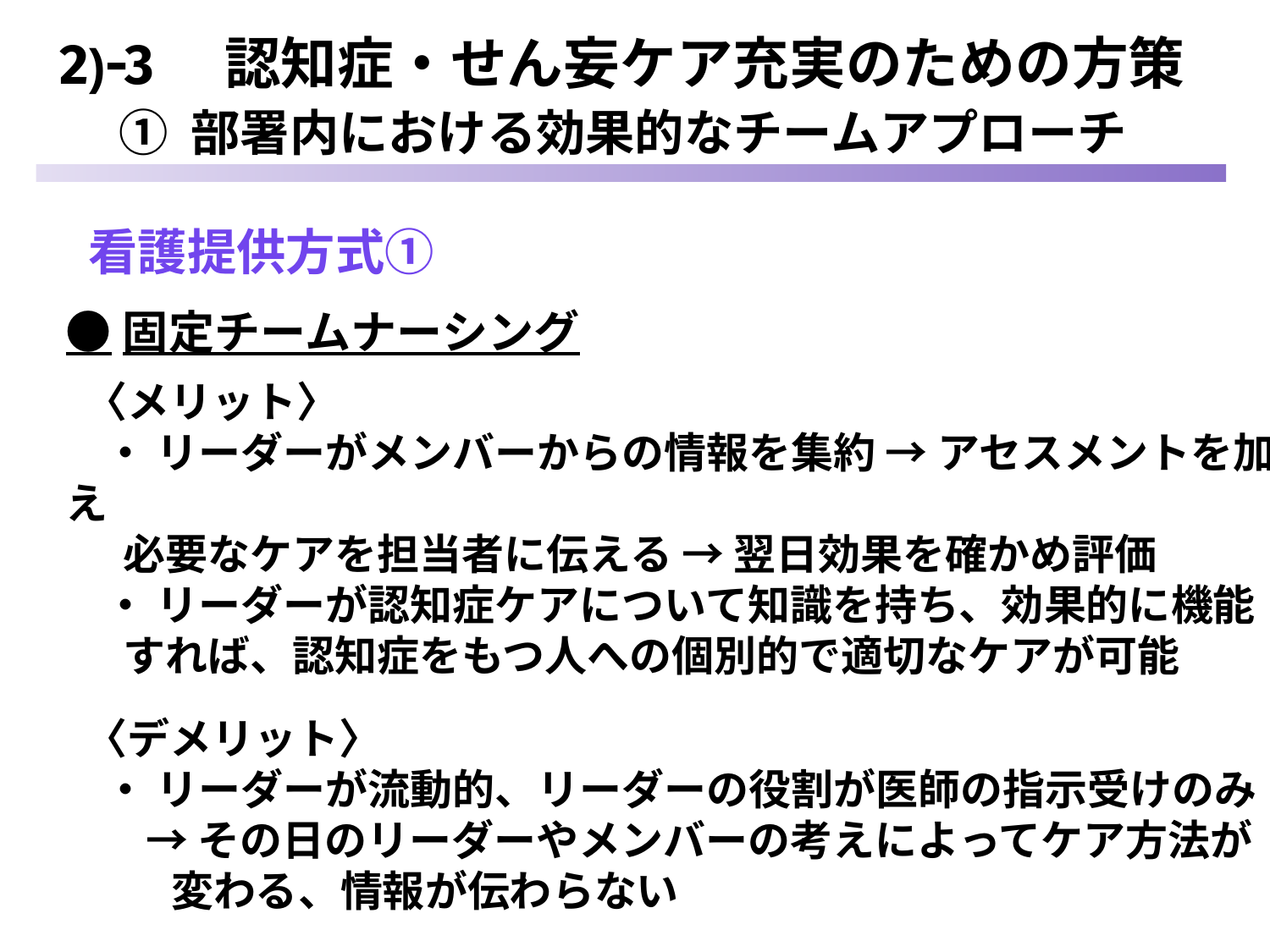

2)-3　認知症・せん妄ケア充実のための方策
① 部署内における効果的なチームアプローチ

 看護提供方式①
●固定チームナーシング
 〈メリット〉
   ・ リーダーがメンバーからの情報を集約 → アセスメントを加え
     必要なケアを担当者に伝える → 翌日効果を確かめ評価
   ・ リーダーが認知症ケアについて知識を持ち、効果的に機能
     すれば、認知症をもつ人への個別的で適切なケアが可能
 〈デメリット〉
   ・ リーダーが流動的、リーダーの役割が医師の指示受けのみ
　    → その日のリーダーやメンバーの考えによってケア方法が
          変わる、情報が伝わらない